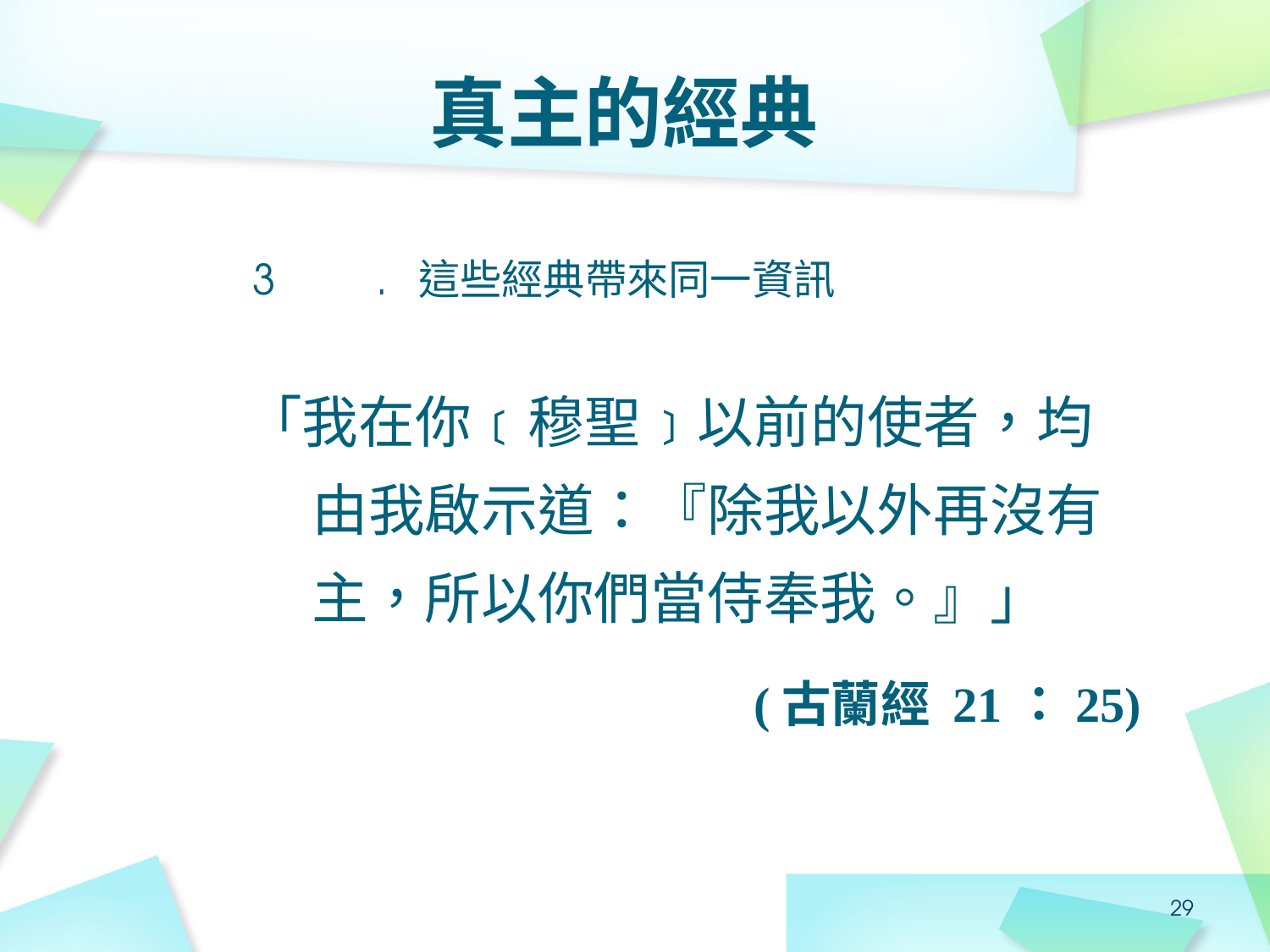

真主的經典
# .  這些經典帶來同一資訊
「我在你﹝穆聖﹞以前的使者，均由我啟示道：『除我以外再沒有主，所以你們當侍奉我。』」
(古蘭經 21：25)
29